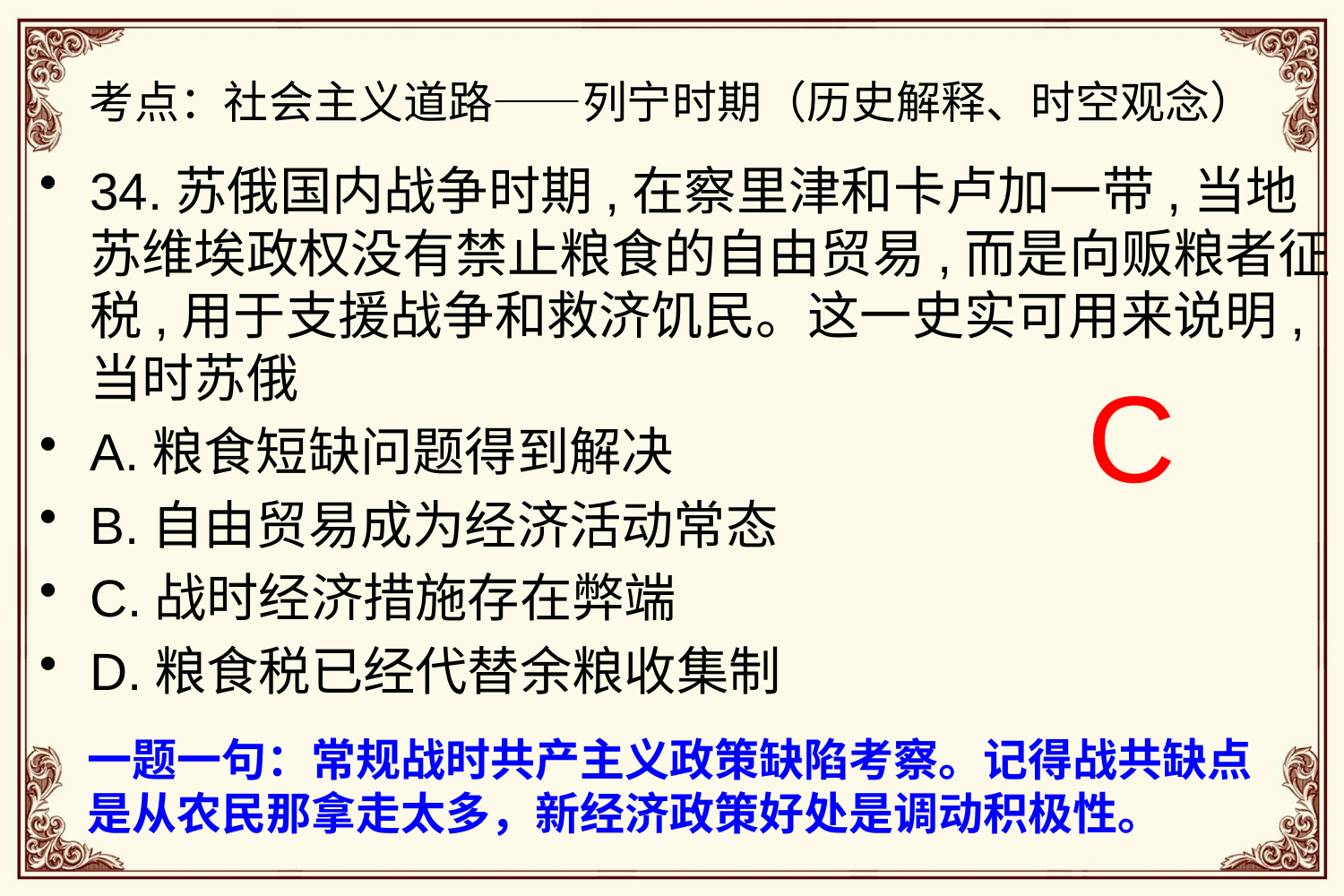

# 考点：社会主义道路——列宁时期（历史解释、时空观念）
34.苏俄国内战争时期,在察里津和卡卢加一带,当地苏维埃政权没有禁止粮食的自由贸易,而是向贩粮者征税,用于支援战争和救济饥民。这一史实可用来说明,当时苏俄
A.粮食短缺问题得到解决
B.自由贸易成为经济活动常态
C.战时经济措施存在弊端
D.粮食税已经代替余粮收集制
C
一题一句：常规战时共产主义政策缺陷考察。记得战共缺点是从农民那拿走太多，新经济政策好处是调动积极性。